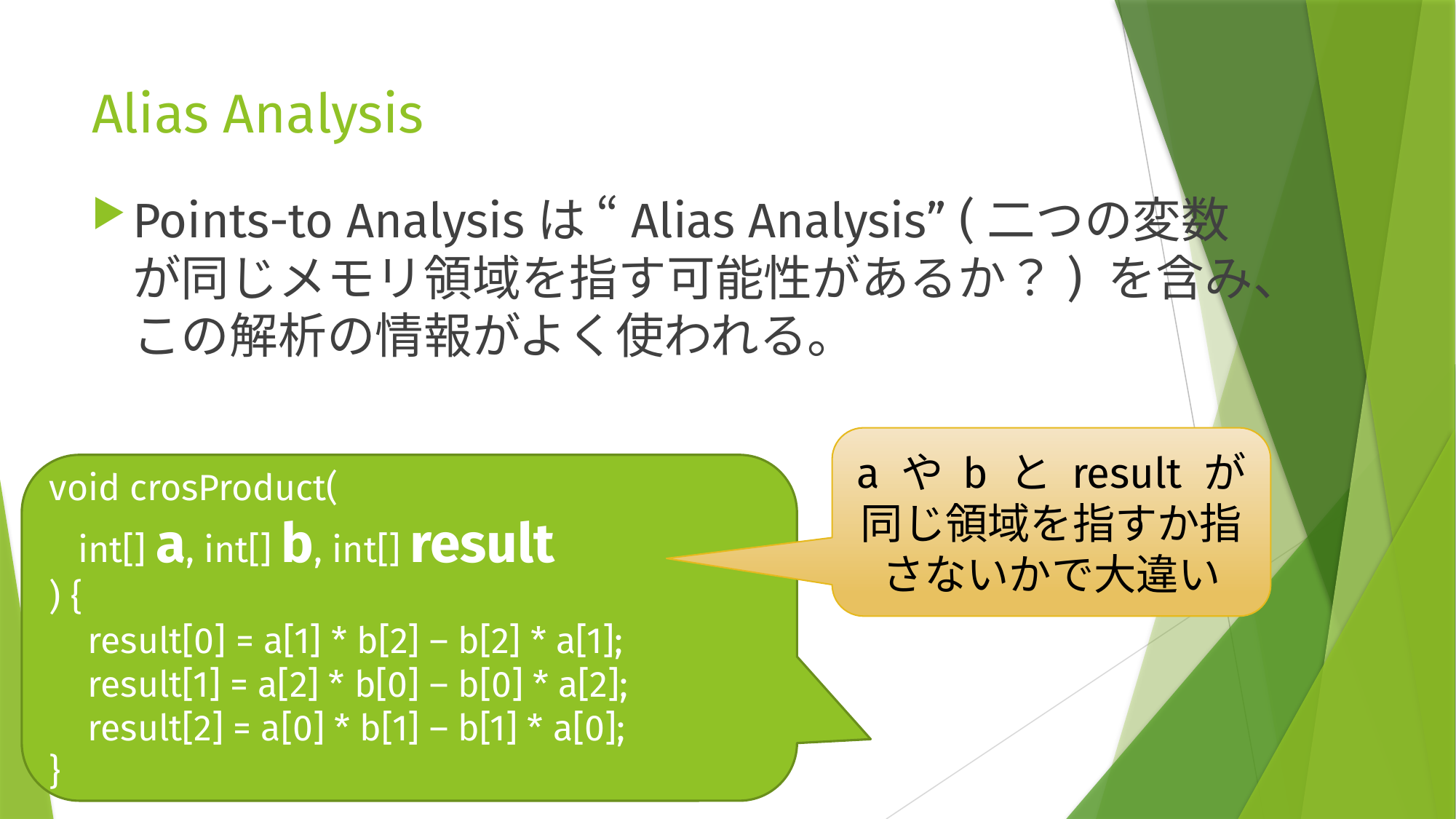

# Alias Analysis
Points-to Analysisは “Alias Analysis” (二つの変数が同じメモリ領域を指す可能性があるか？) を含み、この解析の情報がよく使われる。
a や b と result が
同じ領域を指すか指さないかで大違い
void crosProduct(
   int[] a, int[] b, int[] result
) {
    result[0] = a[1] * b[2] – b[2] * a[1];
    result[1] = a[2] * b[0] – b[0] * a[2];
    result[2] = a[0] * b[1] – b[1] * a[0];
}